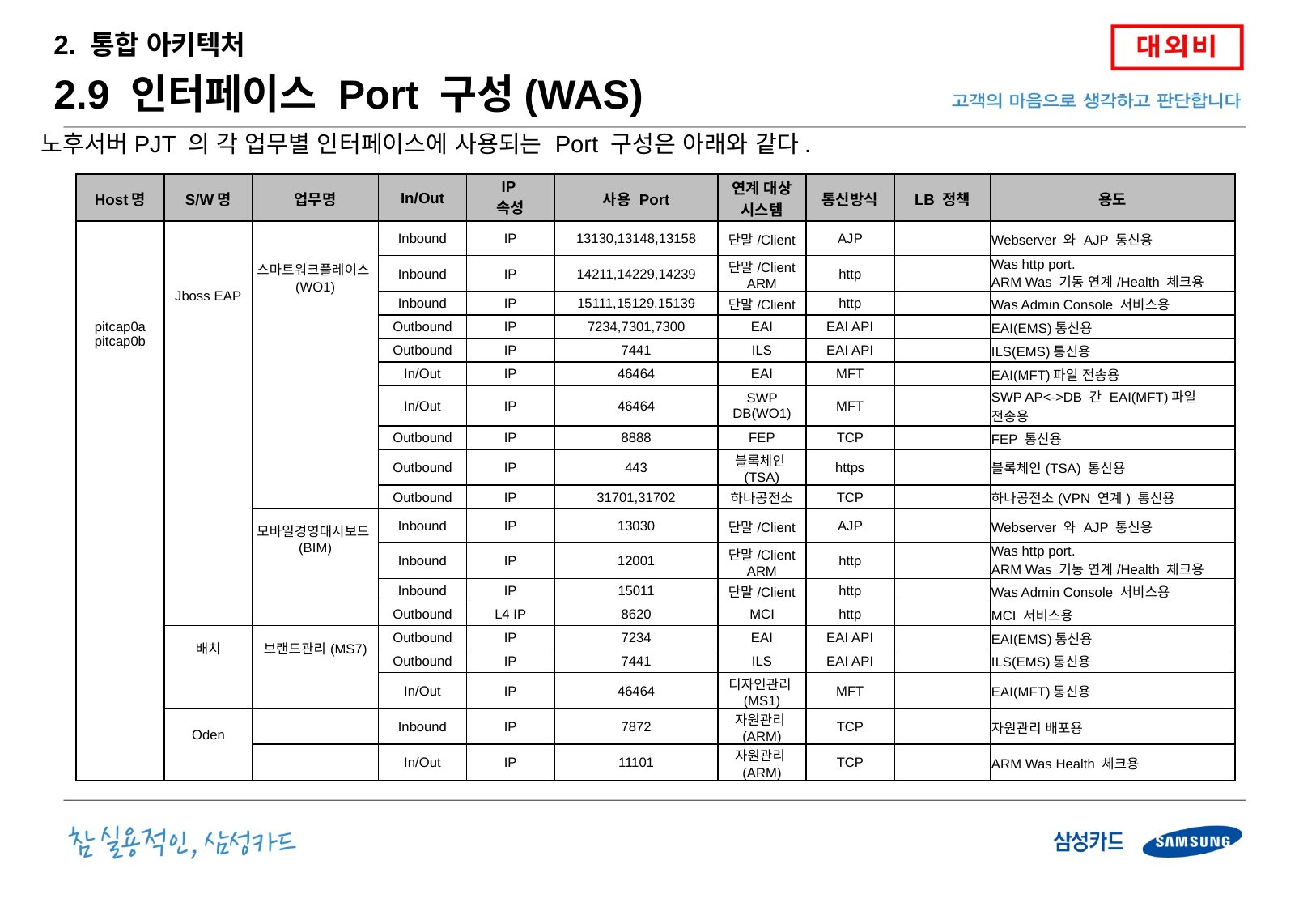

2. 통합 아키텍처
2.9 인터페이스 Port 구성(WAS)
노후서버PJT 의 각 업무별 인터페이스에 사용되는 Port 구성은 아래와 같다.
| Host명 | S/W명 | 업무명 | In/Out | IP 속성 | 사용 Port | 연계 대상 시스템 | 통신방식 | LB 정책 | 용도 |
| --- | --- | --- | --- | --- | --- | --- | --- | --- | --- |
| pitcap0a pitcap0b | Jboss EAP | 스마트워크플레이스(WO1) | Inbound | IP | 13130,13148,13158 | 단말/Client | AJP |  | Webserver 와 AJP 통신용 |
|  |  |  | Inbound | IP | 14211,14229,14239 | 단말/Client ARM | http |  | Was http port. ARM Was 기동 연계/Health 체크용 |
|  |  |  | Inbound | IP | 15111,15129,15139 | 단말/Client | http |  | Was Admin Console 서비스용 |
|  |  |  | Outbound | IP | 7234,7301,7300 | EAI | EAI API |  | EAI(EMS)통신용 |
|  |  |  | Outbound | IP | 7441 | ILS | EAI API |  | ILS(EMS)통신용 |
|  |  |  | In/Out | IP | 46464 | EAI | MFT |  | EAI(MFT)파일 전송용 |
|  |  |  | In/Out | IP | 46464 | SWP DB(WO1) | MFT |  | SWP AP<->DB 간 EAI(MFT)파일 전송용 |
|  |  |  | Outbound | IP | 8888 | FEP | TCP |  | FEP 통신용 |
|  |  |  | Outbound | IP | 443 | 블록체인(TSA) | https |  | 블록체인(TSA) 통신용 |
|  |  |  | Outbound | IP | 31701,31702 | 하나공전소 | TCP |  | 하나공전소(VPN 연계) 통신용 |
|  |  | 모바일경영대시보드(BIM) | Inbound | IP | 13030 | 단말/Client | AJP |  | Webserver 와 AJP 통신용 |
|  |  |  | Inbound | IP | 12001 | 단말/Client ARM | http |  | Was http port. ARM Was 기동 연계/Health 체크용 |
|  |  |  | Inbound | IP | 15011 | 단말/Client | http |  | Was Admin Console 서비스용 |
|  |  |  | Outbound | L4 IP | 8620 | MCI | http |  | MCI 서비스용 |
|  | 배치 | 브랜드관리(MS7) | Outbound | IP | 7234 | EAI | EAI API |  | EAI(EMS)통신용 |
|  |  |  | Outbound | IP | 7441 | ILS | EAI API |  | ILS(EMS)통신용 |
|  |  |  | In/Out | IP | 46464 | 디자인관리(MS1) | MFT |  | EAI(MFT)통신용 |
|  | Oden |  | Inbound | IP | 7872 | 자원관리(ARM) | TCP |  | 자원관리 배포용 |
|  |  |  | In/Out | IP | 11101 | 자원관리(ARM) | TCP |  | ARM Was Health 체크용 |